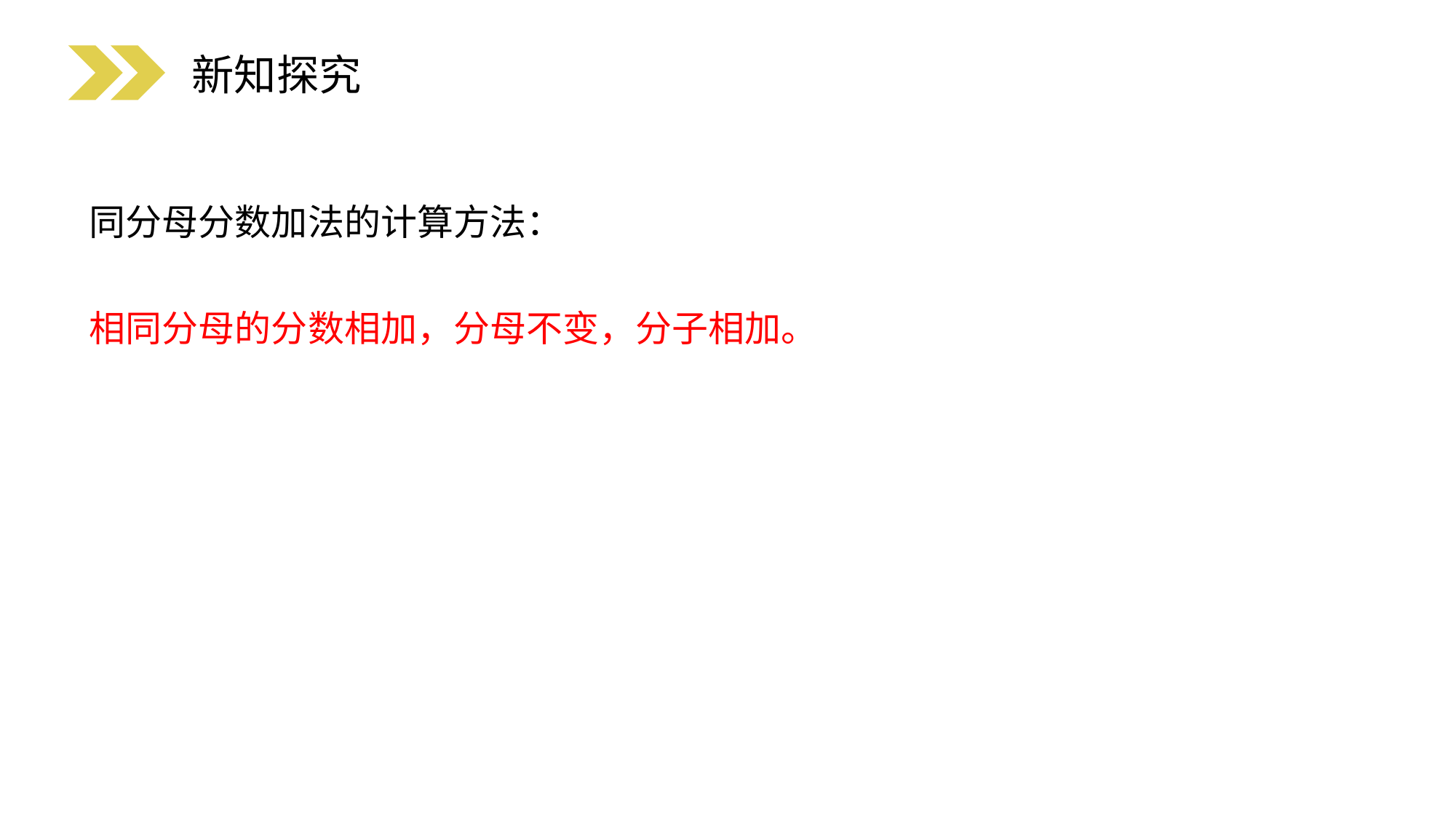

新知探究
同分母分数加法的计算方法：
相同分母的分数相加，分母不变，分子相加。